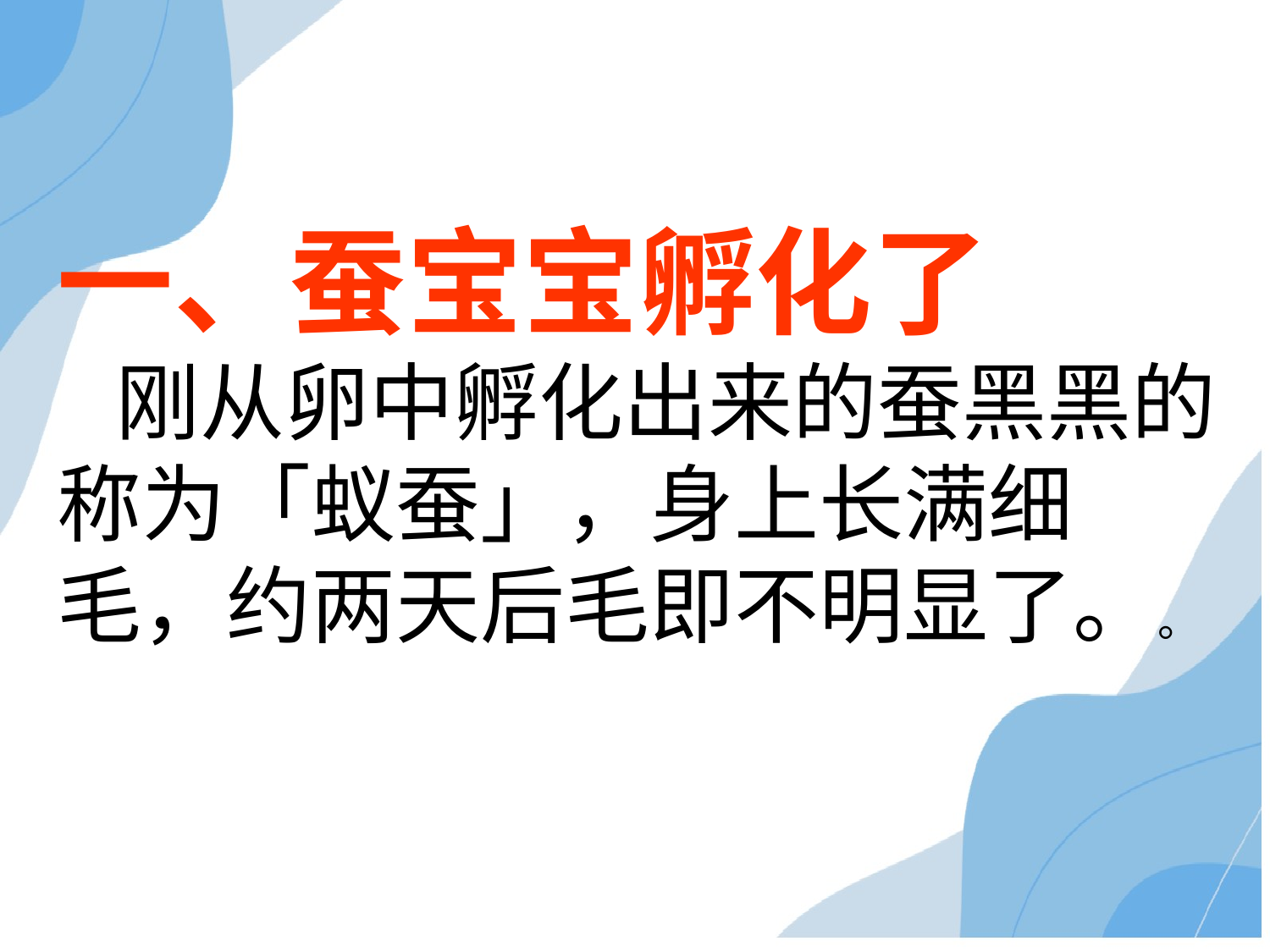

一、蚕宝宝孵化了
  刚从卵中孵化出来的蚕黑黑的称为「蚁蚕」，身上长满细毛，约两天后毛即不明显了。。